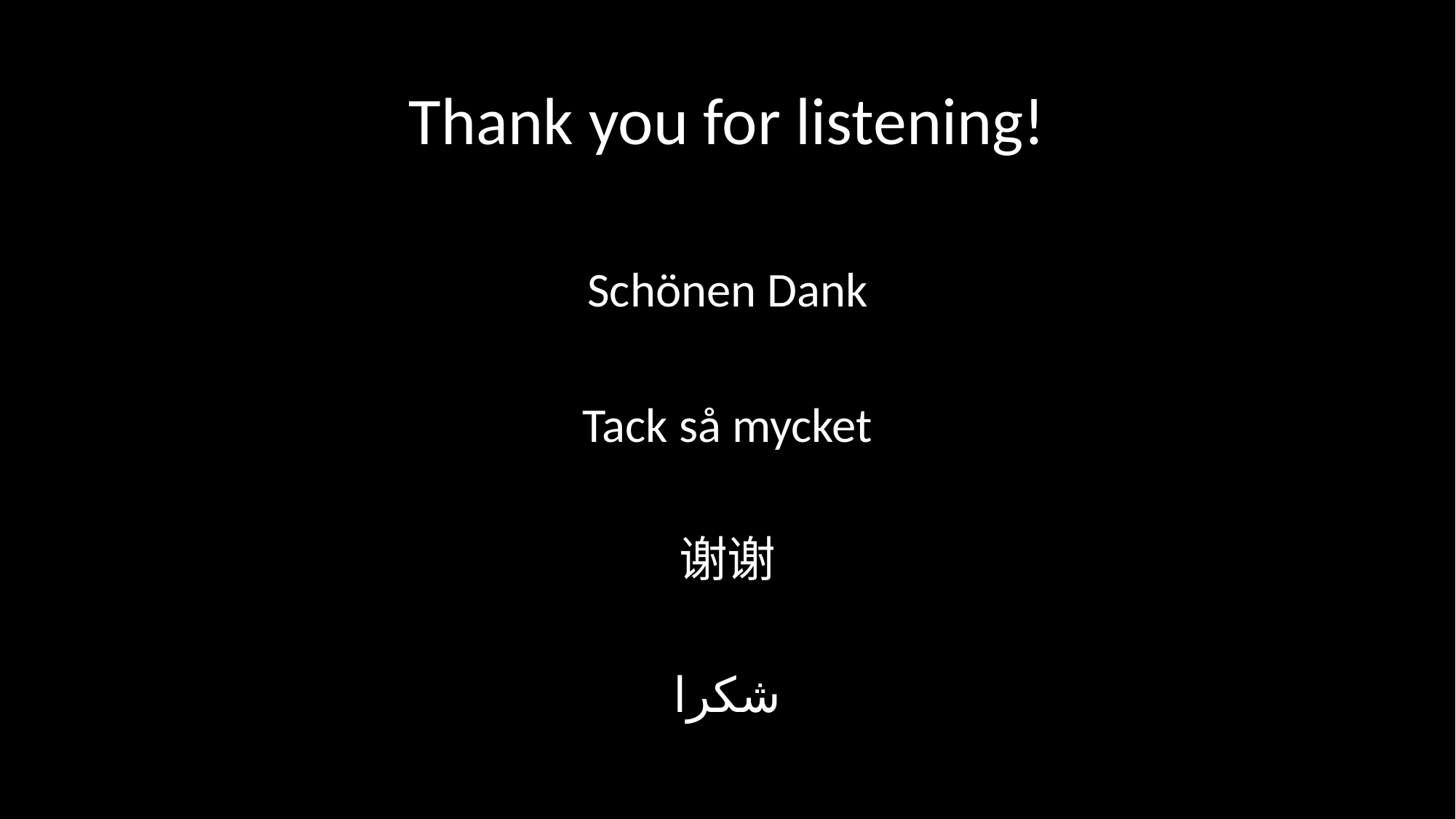

# Thank you for listening!
Schönen Dank

Tack så mycket

谢谢

شكرا